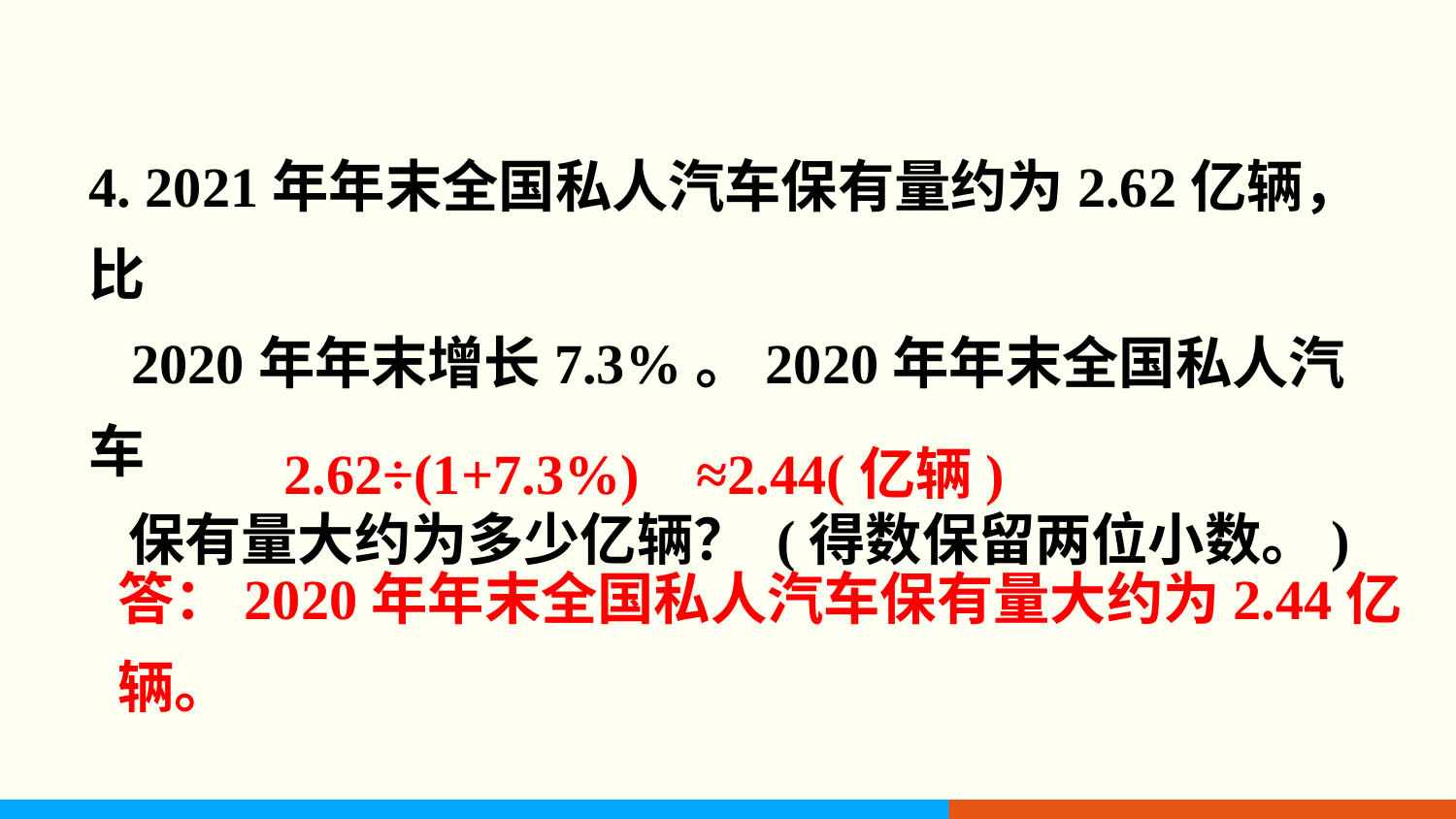

4. 2021年年末全国私人汽车保有量约为2.62亿辆，比
   2020年年末增长7.3%。2020年年末全国私人汽车
  保有量大约为多少亿辆？ (得数保留两位小数。)
2.62÷(1+7.3%)
≈2.44(亿辆)
答：2020年年末全国私人汽车保有量大约为2.44亿辆。